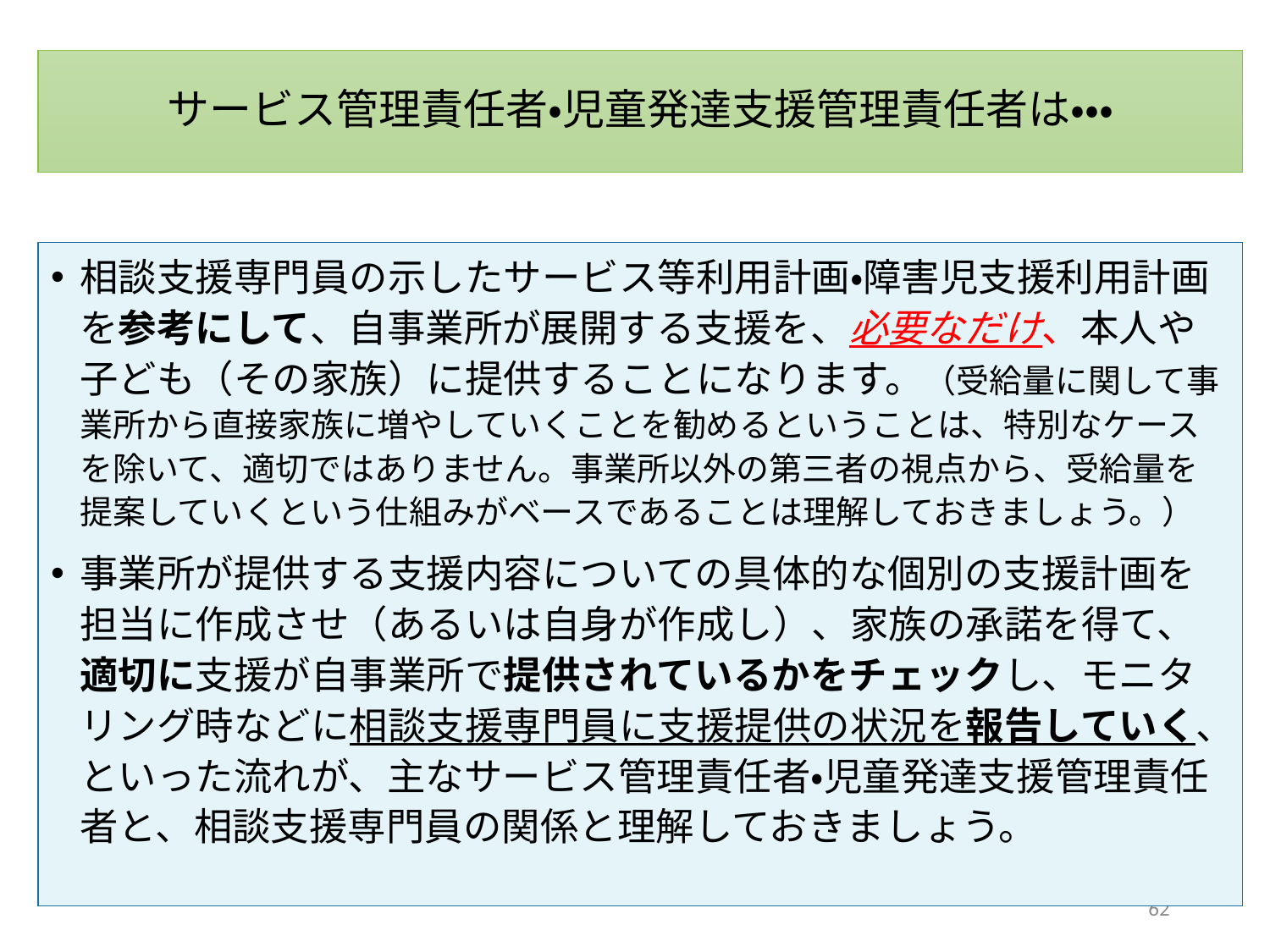

# サービス管理責任者・児童発達支援管理責任者は・・・
相談支援専門員の示したサービス等利用計画・障害児支援利用計画を参考にして、自事業所が展開する支援を、必要なだけ、本人や子ども（その家族）に提供することになります。（受給量に関して事業所から直接家族に増やしていくことを勧めるということは、特別なケースを除いて、適切ではありません。事業所以外の第三者の視点から、受給量を提案していくという仕組みがベースであることは理解しておきましょう。）
事業所が提供する支援内容についての具体的な個別の支援計画を担当に作成させ（あるいは自身が作成し）、家族の承諾を得て、適切に支援が自事業所で提供されているかをチェックし、モニタリング時などに相談支援専門員に支援提供の状況を報告していく、といった流れが、主なサービス管理責任者・児童発達支援管理責任者と、相談支援専門員の関係と理解しておきましょう。
62